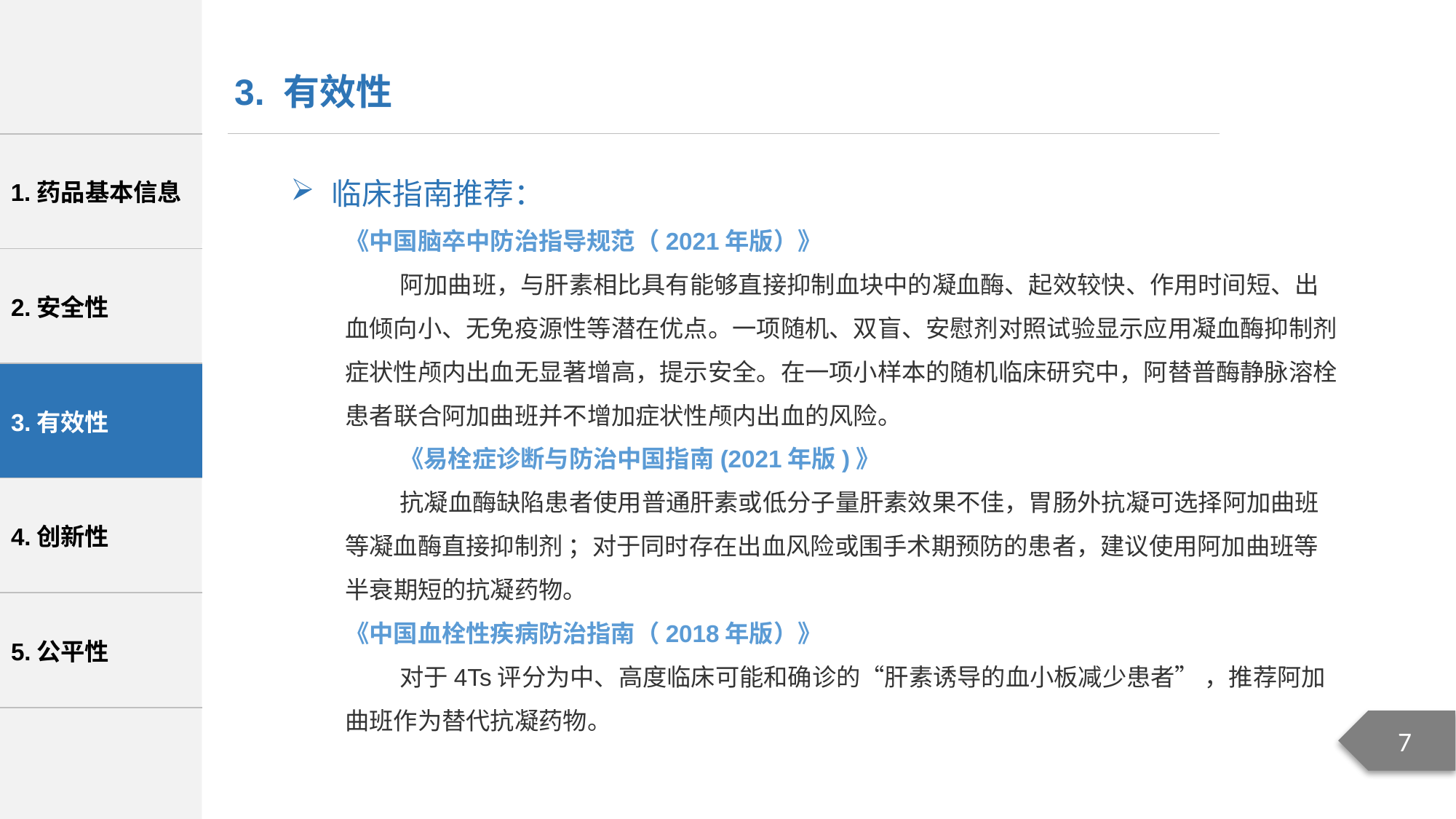

3. 有效性
临床指南推荐：
《中国脑卒中防治指导规范（2021年版）》
阿加曲班，与肝素相比具有能够直接抑制血块中的凝血酶、起效较快、作用时间短、出血倾向小、无免疫源性等潜在优点。一项随机、双盲、安慰剂对照试验显示应用凝血酶抑制剂症状性颅内出血无显著增高，提示安全。在一项小样本的随机临床研究中，阿替普酶静脉溶栓患者联合阿加曲班并不增加症状性颅内出血的风险。
《易栓症诊断与防治中国指南(2021年版)》
抗凝血酶缺陷患者使用普通肝素或低分子量肝素效果不佳，胃肠外抗凝可选择阿加曲班等凝血酶直接抑制剂 ；对于同时存在出血风险或围手术期预防的患者，建议使用阿加曲班等半衰期短的抗凝药物。
《中国血栓性疾病防治指南（2018年版）》
对于4Ts评分为中、高度临床可能和确诊的“肝素诱导的血小板减少患者” ，推荐阿加曲班作为替代抗凝药物。